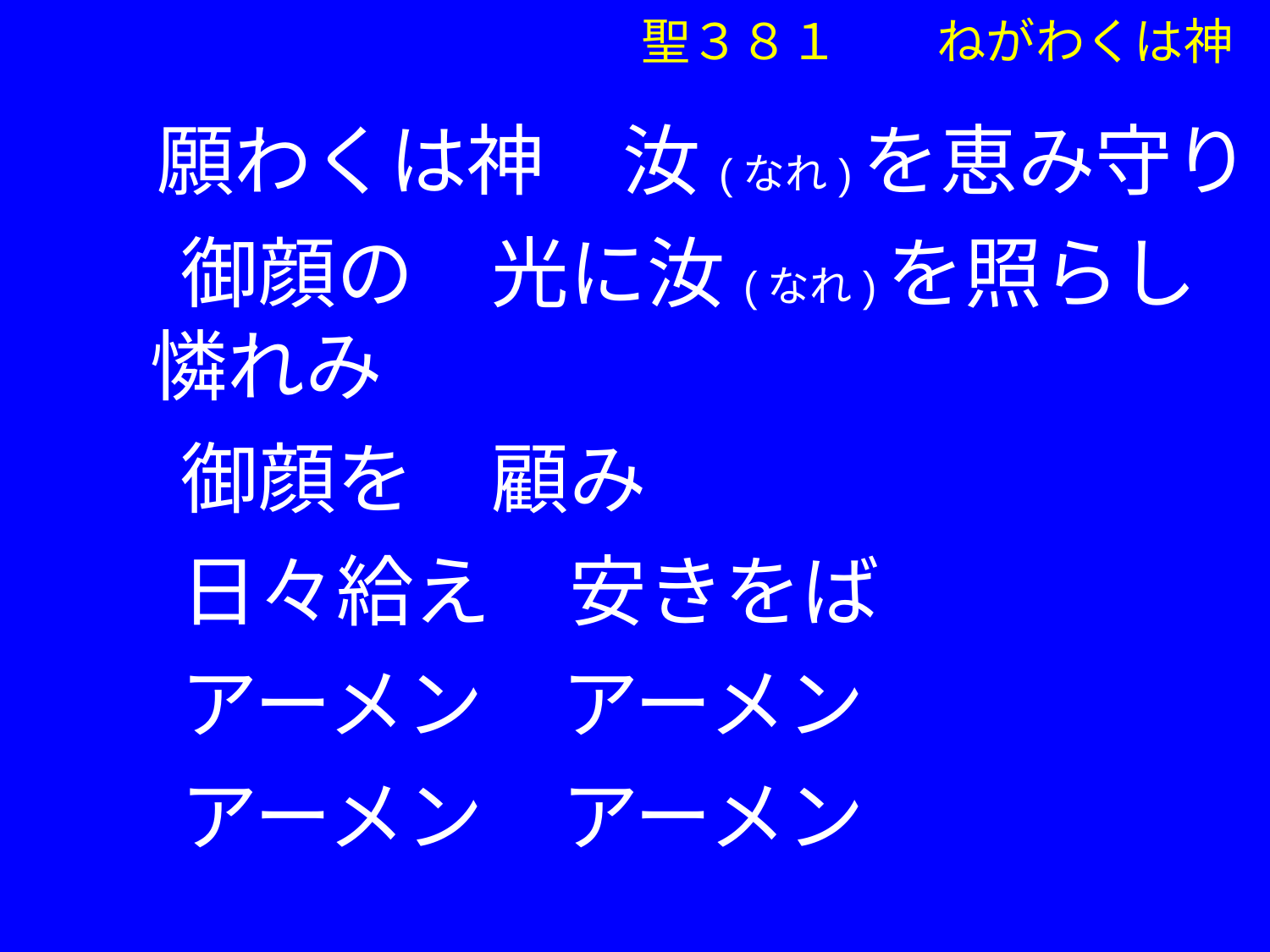

願わくは神　汝(なれ)を恵み守り
　御顔の　光に汝(なれ)を照らし憐れみ
　御顔を　顧み
　日々給え　安きをば
　アーメン　アーメン
　アーメン　アーメン

聖３８１　　ねがわくは神